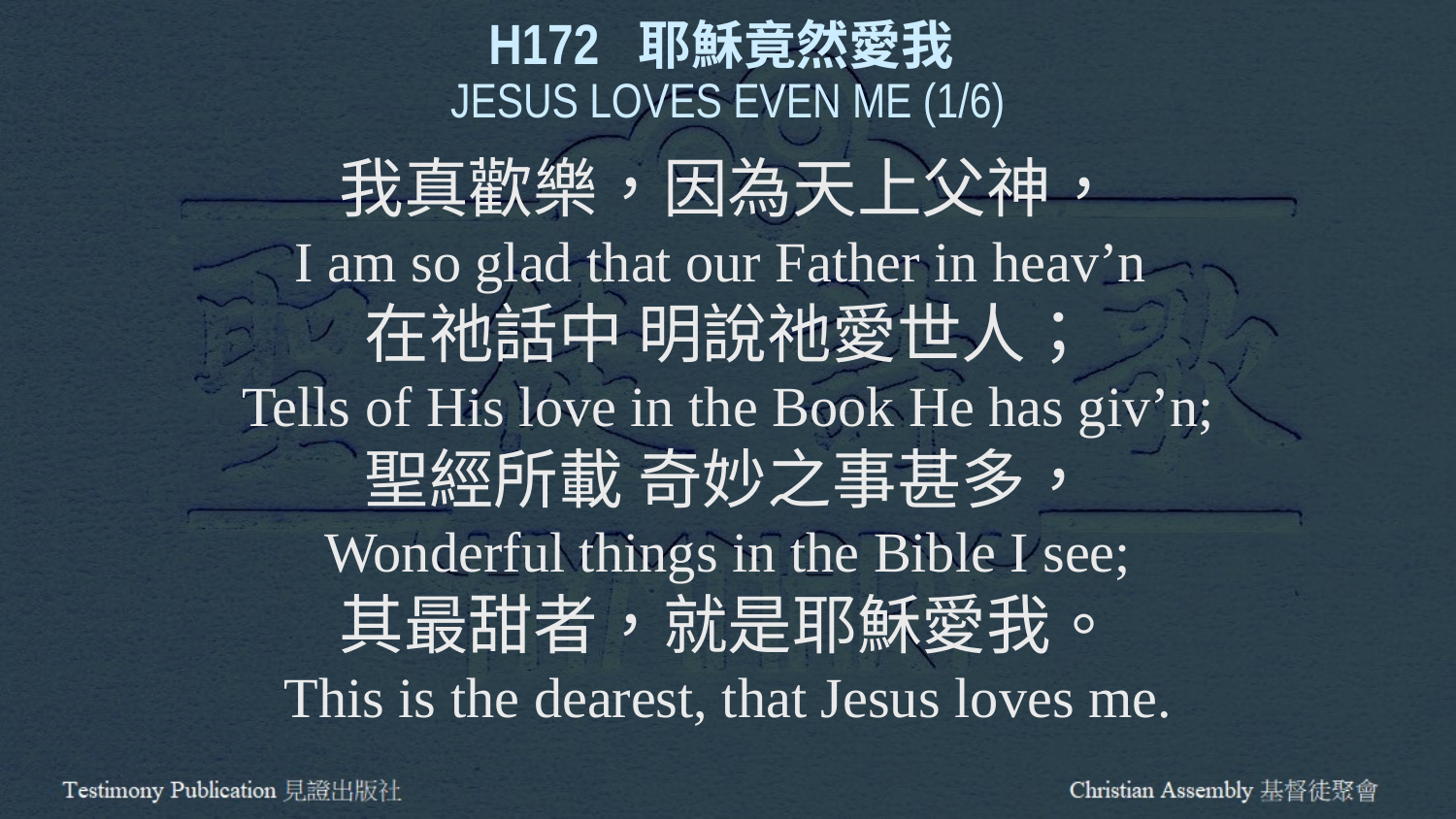

H172  耶穌竟然愛我
JESUS LOVES EVEN ME (1/6)
我真歡樂，因為天上父神，
I am so glad that our Father in heav’n
在祂話中 明說祂愛世人；
Tells of His love in the Book He has giv’n;
聖經所載 奇妙之事甚多，
Wonderful things in the Bible I see;
其最甜者，就是耶穌愛我。
This is the dearest, that Jesus loves me.